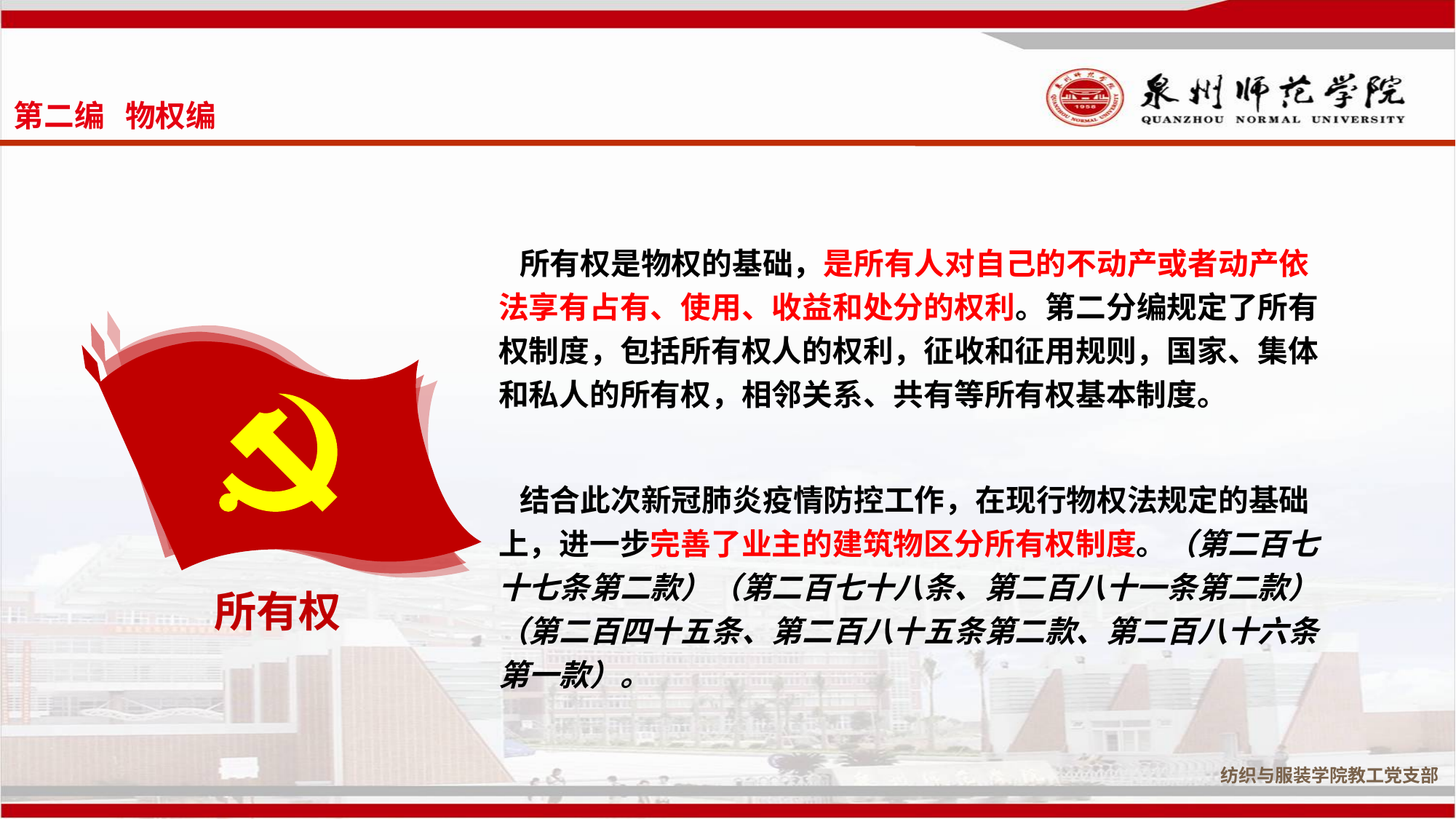

第二编   物权编
  所有权是物权的基础，是所有人对自己的不动产或者动产依法享有占有、使用、收益和处分的权利。第二分编规定了所有权制度，包括所有权人的权利，征收和征用规则，国家、集体和私人的所有权，相邻关系、共有等所有权基本制度。

  结合此次新冠肺炎疫情防控工作，在现行物权法规定的基础上，进一步完善了业主的建筑物区分所有权制度。（第二百七十七条第二款）（第二百七十八条、第二百八十一条第二款）（第二百四十五条、第二百八十五条第二款、第二百八十六条第一款）。

所有权
纺织与服装学院教工党支部